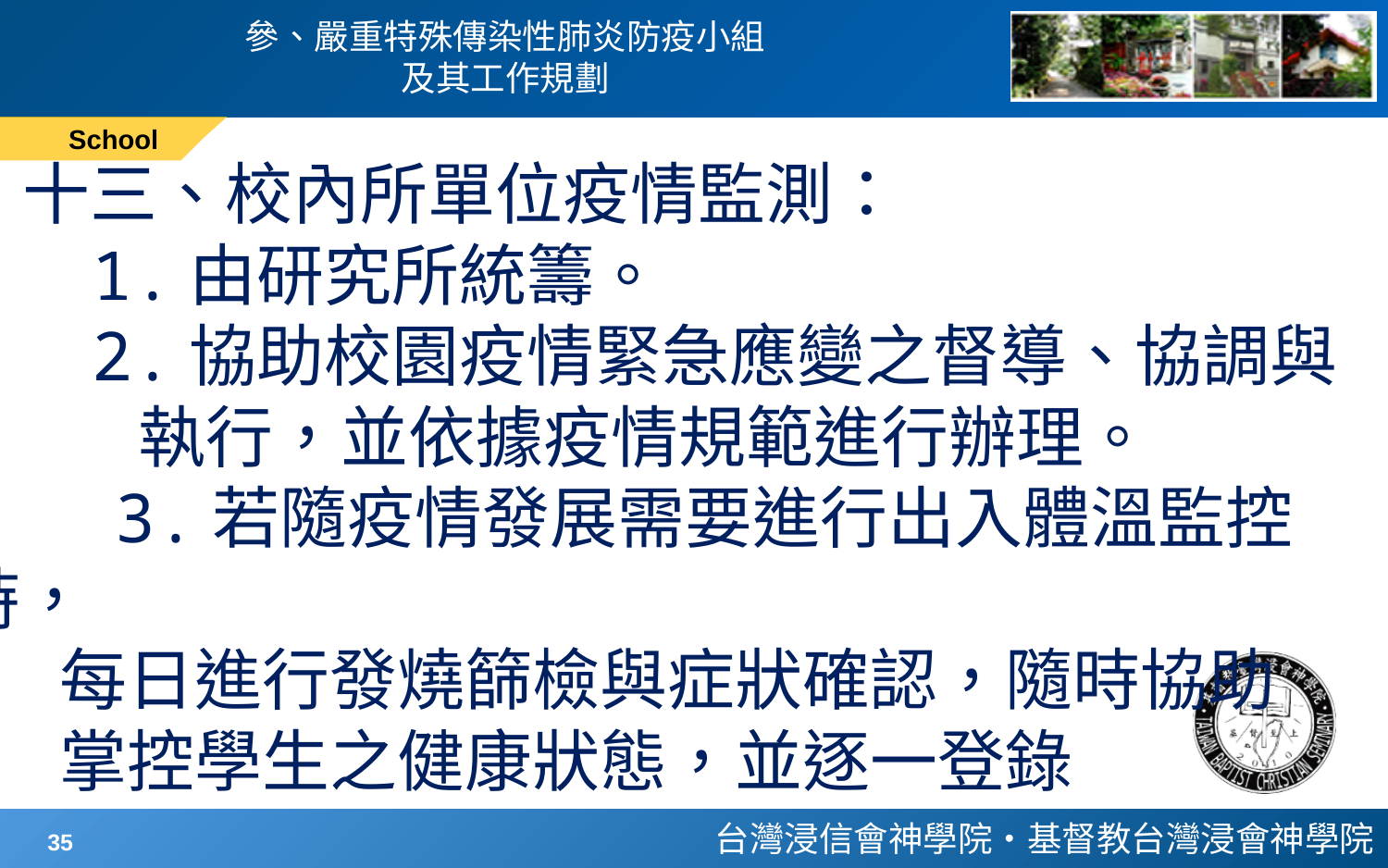

# 參、嚴重特殊傳染性肺炎防疫小組 及其工作規劃
School

十三、校內所單位疫情監測：
1.由研究所統籌。
2.協助校園疫情緊急應變之督導、協調與
  執行，並依據疫情規範進行辦理。
    3.若隨疫情發展需要進行出入體溫監控時，
      每日進行發燒篩檢與症狀確認，隨時協助
      掌控學生之健康狀態，並逐一登錄